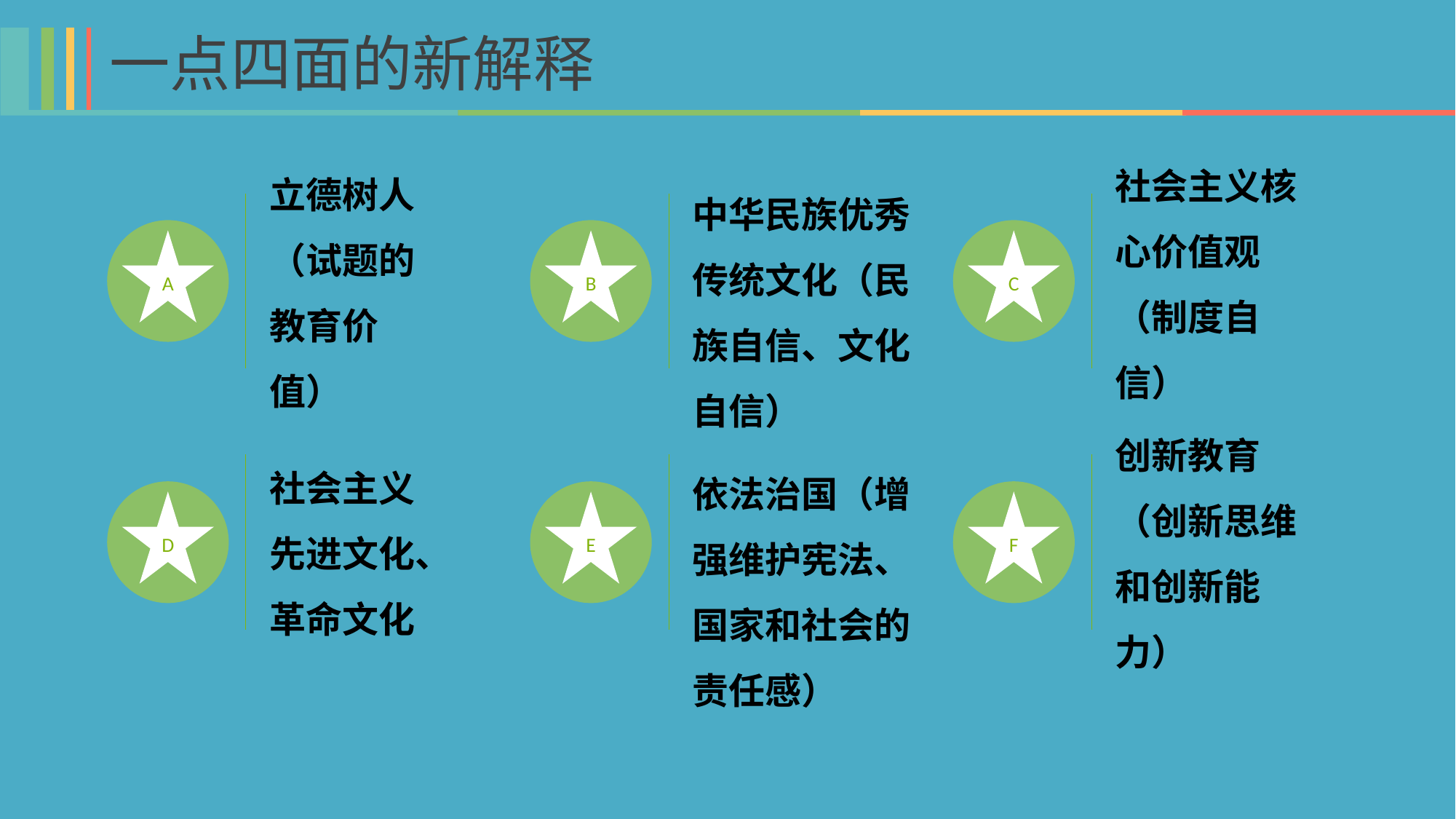

一点四面的新解释

社会主义核心价值观（制度自信）

C
立德树人（试题的教育价值）

A
中华民族优秀传统文化（民族自信、文化自信）

B
社会主义先进文化、革命文化

D
依法治国（增强维护宪法、国家和社会的责任感）

E
创新教育（创新思维和创新能力）

F